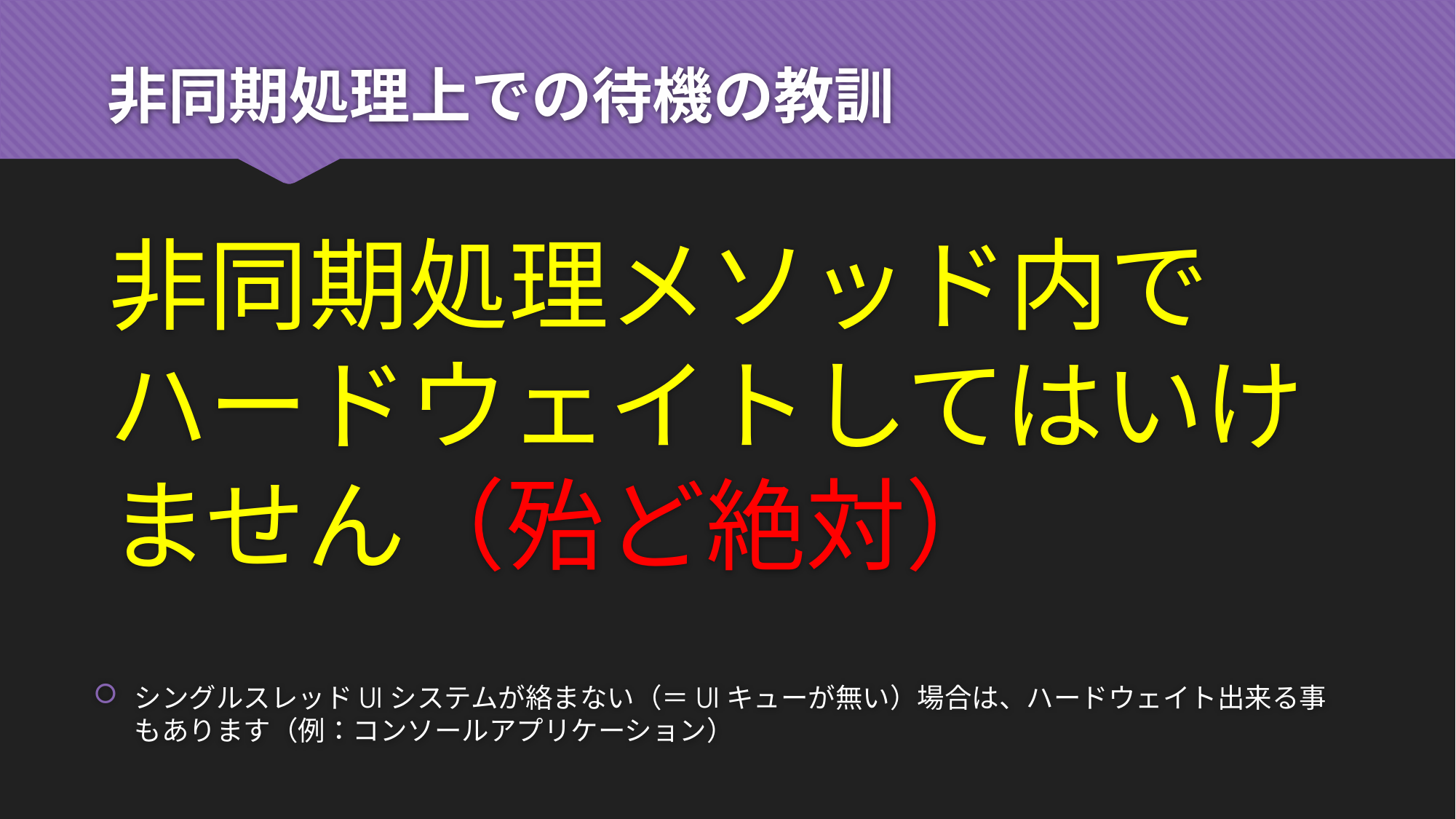

# 非同期処理上での待機の教訓
非同期処理メソッド内でハードウェイトしてはいけません（殆ど絶対）
シングルスレッドUIシステムが絡まない（＝UIキューが無い）場合は、ハードウェイト出来る事もあります（例：コンソールアプリケーション）